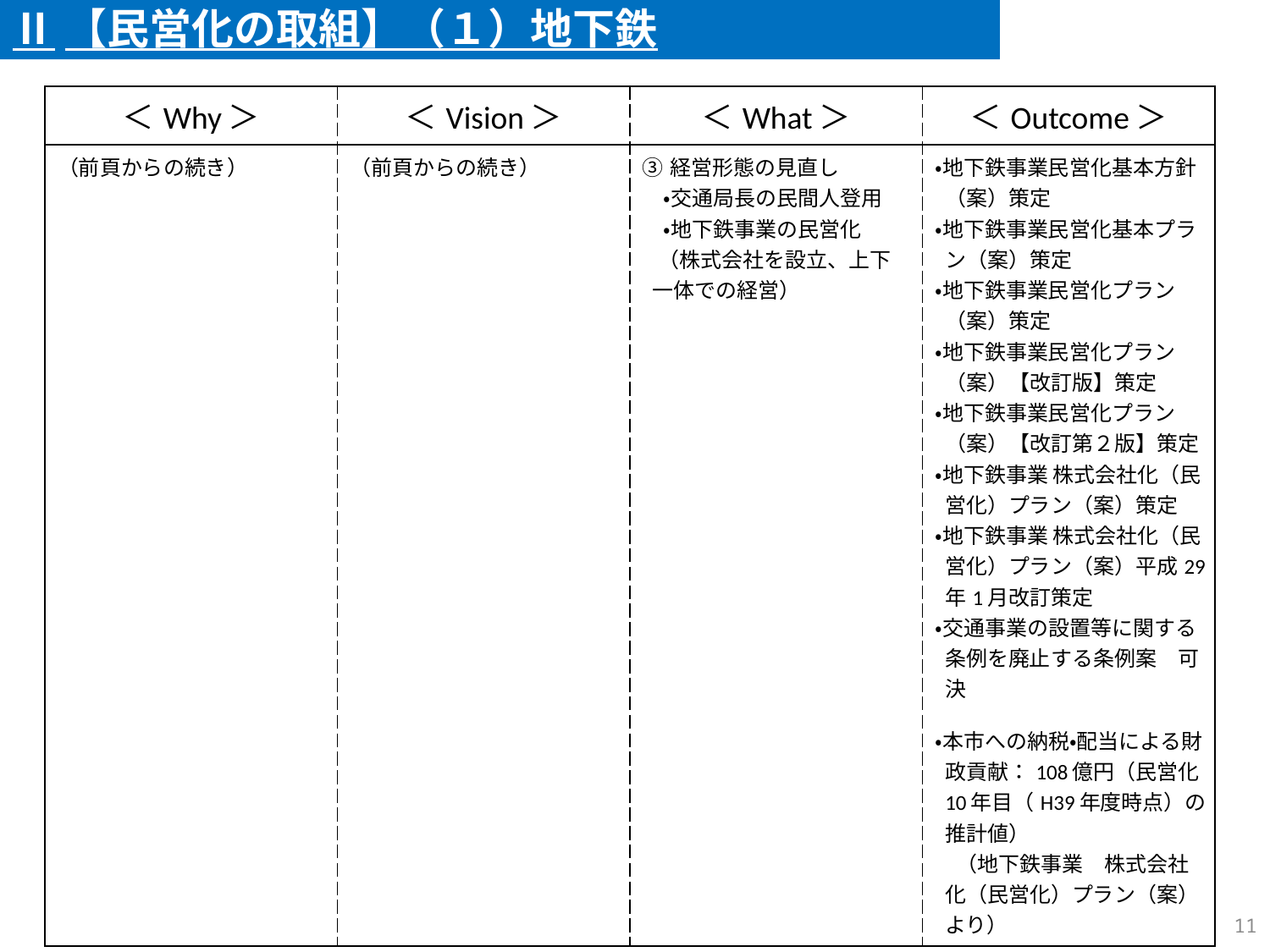

Ⅱ【民営化の取組】（１）地下鉄
| ＜Why＞ | ＜Vision＞ | ＜What＞ | ＜Outcome＞ |
| --- | --- | --- | --- |
| （前頁からの続き） | （前頁からの続き） | ③経営形態の見直し 　・交通局長の民間人登用 　・地下鉄事業の民営化 （株式会社を設立、上下一体での経営） | ・地下鉄事業民営化基本方針（案）策定 ・地下鉄事業民営化基本プラン（案）策定 ・地下鉄事業民営化プラン（案）策定 ・地下鉄事業民営化プラン（案）【改訂版】策定 ・地下鉄事業民営化プラン（案）【改訂第２版】策定 ・地下鉄事業 株式会社化（民営化）プラン（案）策定 ・地下鉄事業 株式会社化（民営化）プラン（案）平成29年1月改訂策定 ・交通事業の設置等に関する条例を廃止する条例案　可決 ・本市への納税・配当による財政貢献：108億円（民営化10年目（H39年度時点）の推計値） 　（地下鉄事業　株式会社化（民営化）プラン（案）より） |

11